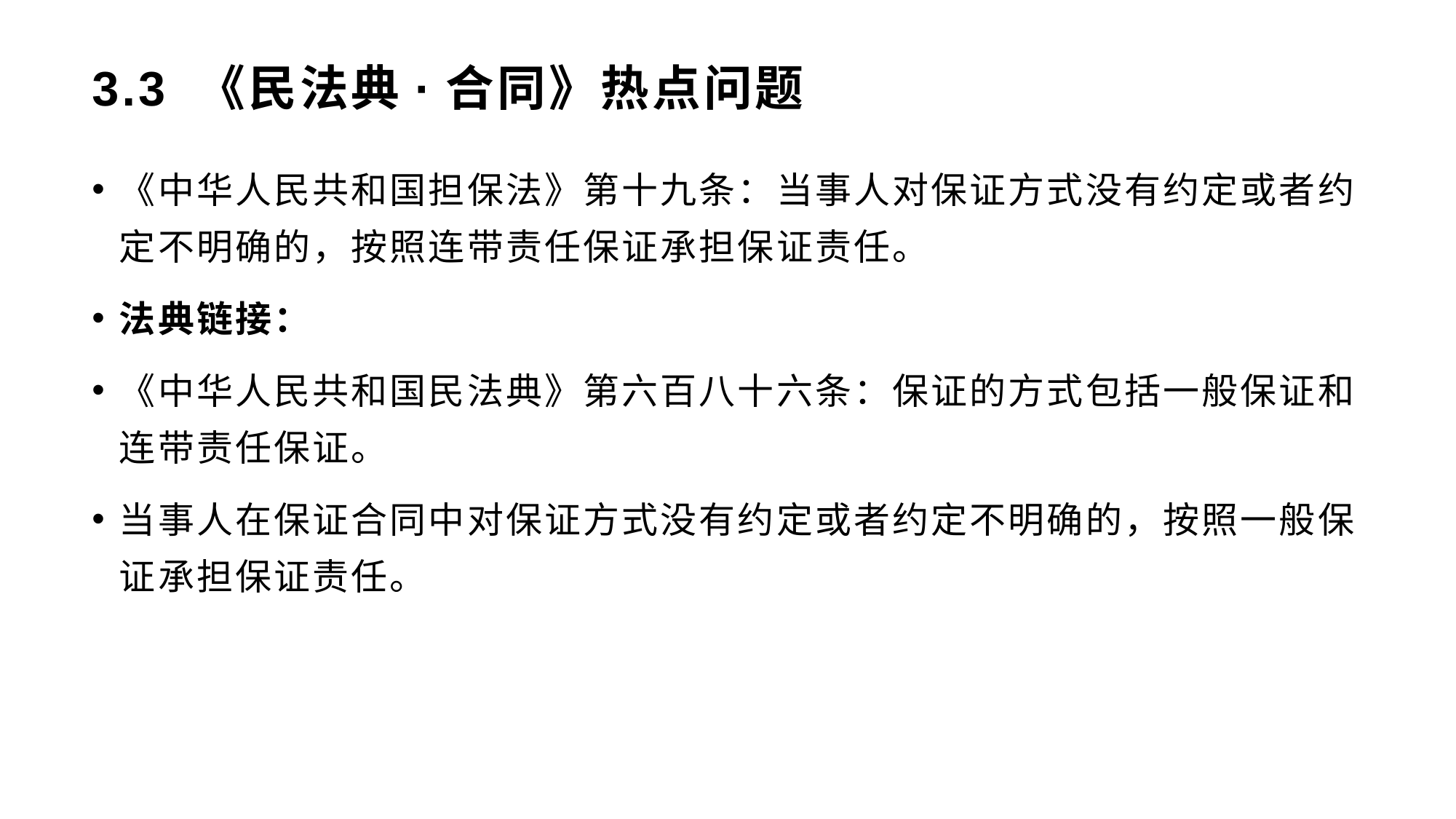

# 3.3 《民法典·合同》热点问题
《中华人民共和国担保法》第十九条：当事人对保证方式没有约定或者约定不明确的，按照连带责任保证承担保证责任。
法典链接：
《中华人民共和国民法典》第六百八十六条：保证的方式包括一般保证和连带责任保证。
当事人在保证合同中对保证方式没有约定或者约定不明确的，按照一般保证承担保证责任。